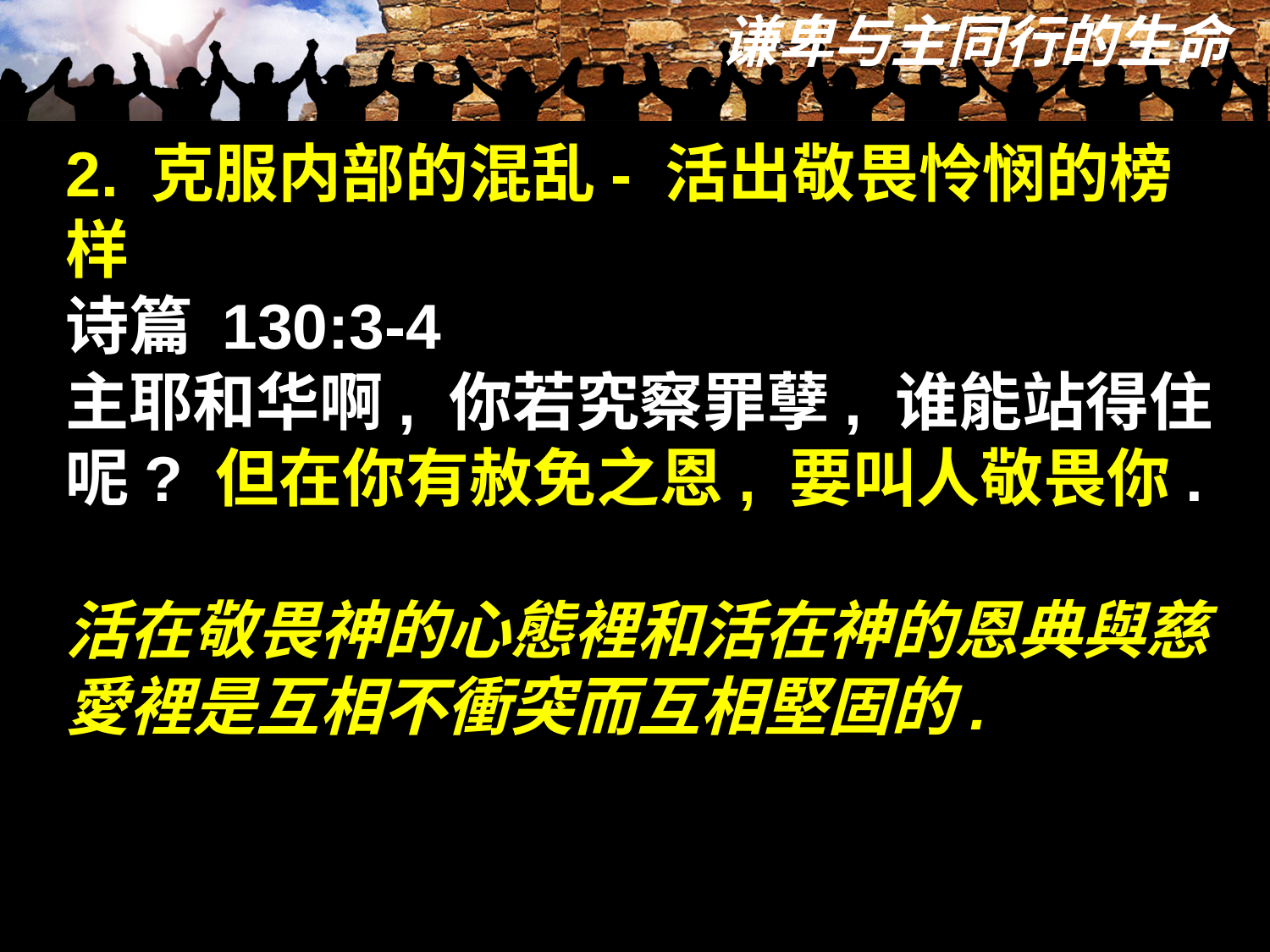

2. 克服内部的混乱- 活出敬畏怜悯的榜样
诗篇 130:3-4
主耶和华啊, 你若究察罪孽, 谁能站得住
呢? 但在你有赦免之恩, 要叫人敬畏你.

活在敬畏神的心態裡和活在神的恩典與慈愛裡是互相不衝突而互相堅固的.